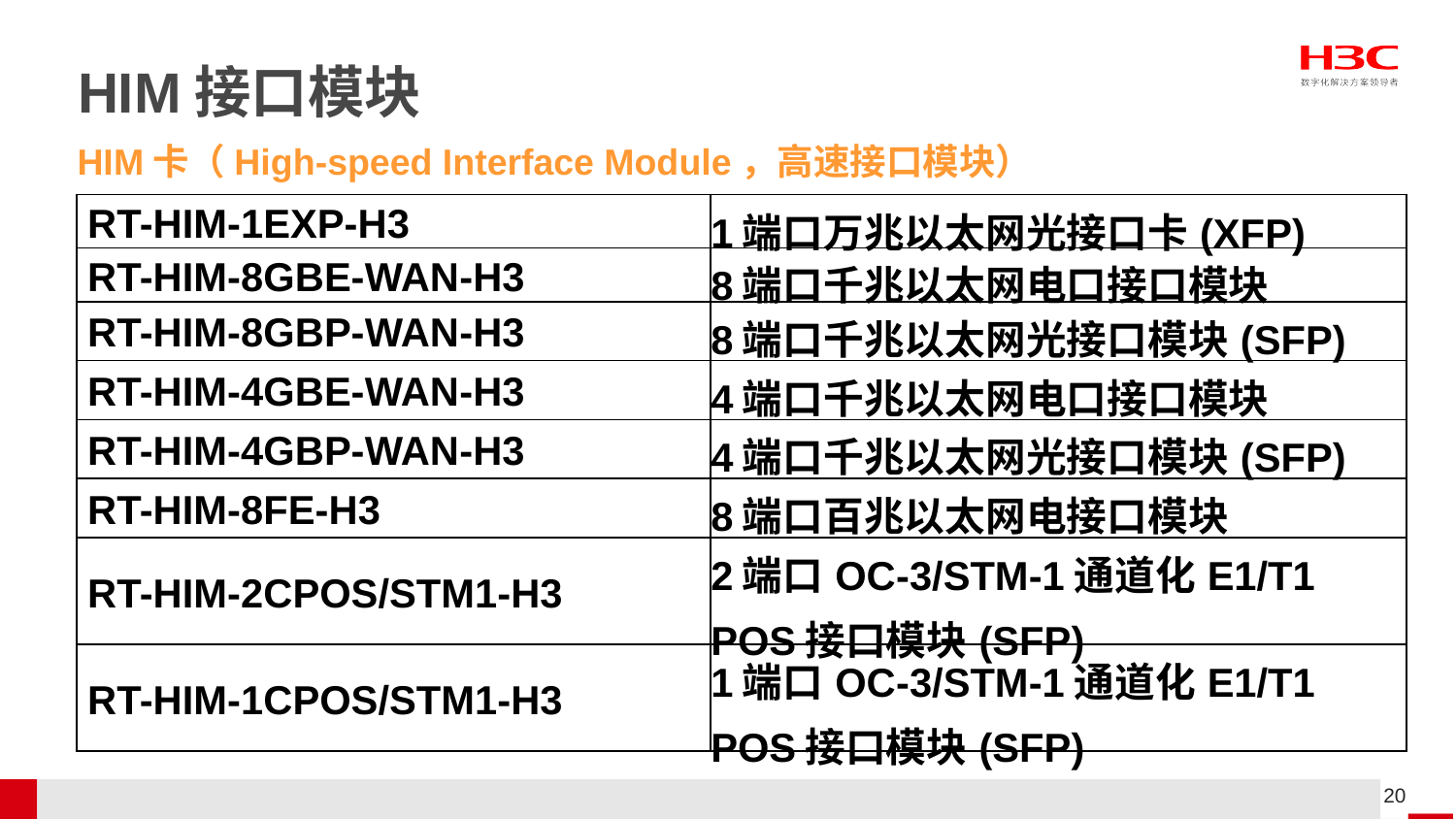

# HIM接口模块
HIM卡（High-speed Interface Module，高速接口模块）
| RT-HIM-1EXP-H3 | 1端口万兆以太网光接口卡(XFP) |
| --- | --- |
| RT-HIM-8GBE-WAN-H3 | 8端口千兆以太网电口接口模块 |
| RT-HIM-8GBP-WAN-H3 | 8端口千兆以太网光接口模块(SFP) |
| RT-HIM-4GBE-WAN-H3 | 4端口千兆以太网电口接口模块 |
| RT-HIM-4GBP-WAN-H3 | 4端口千兆以太网光接口模块(SFP) |
| RT-HIM-8FE-H3 | 8端口百兆以太网电接口模块 |
| RT-HIM-2CPOS/STM1-H3 | 2端口OC-3/STM-1通道化E1/T1 POS接口模块(SFP) |
| RT-HIM-1CPOS/STM1-H3 | 1端口OC-3/STM-1通道化E1/T1 POS接口模块(SFP) |